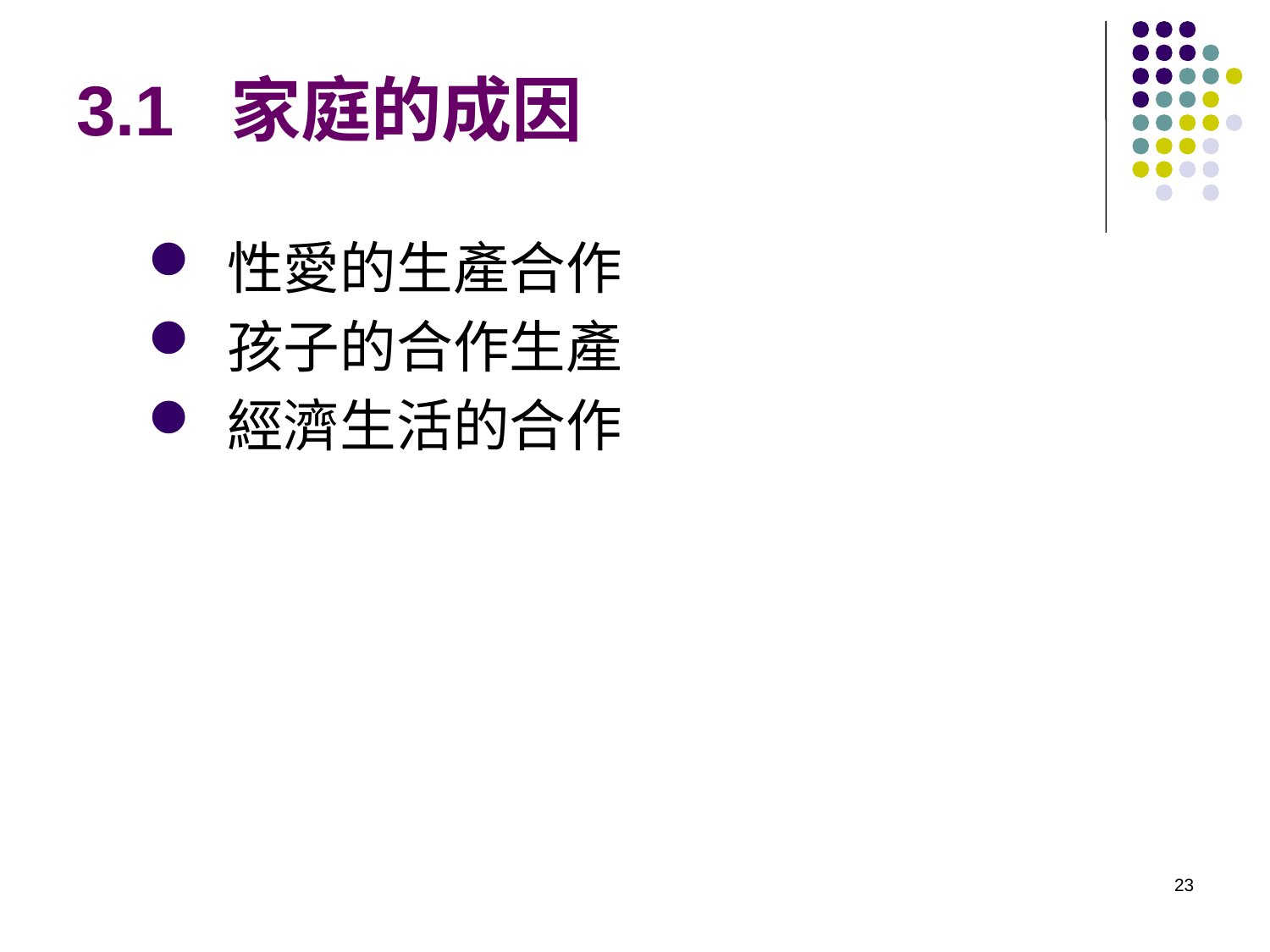

# 3.1  家庭的成因
性愛的生產合作
孩子的合作生產
經濟生活的合作
23